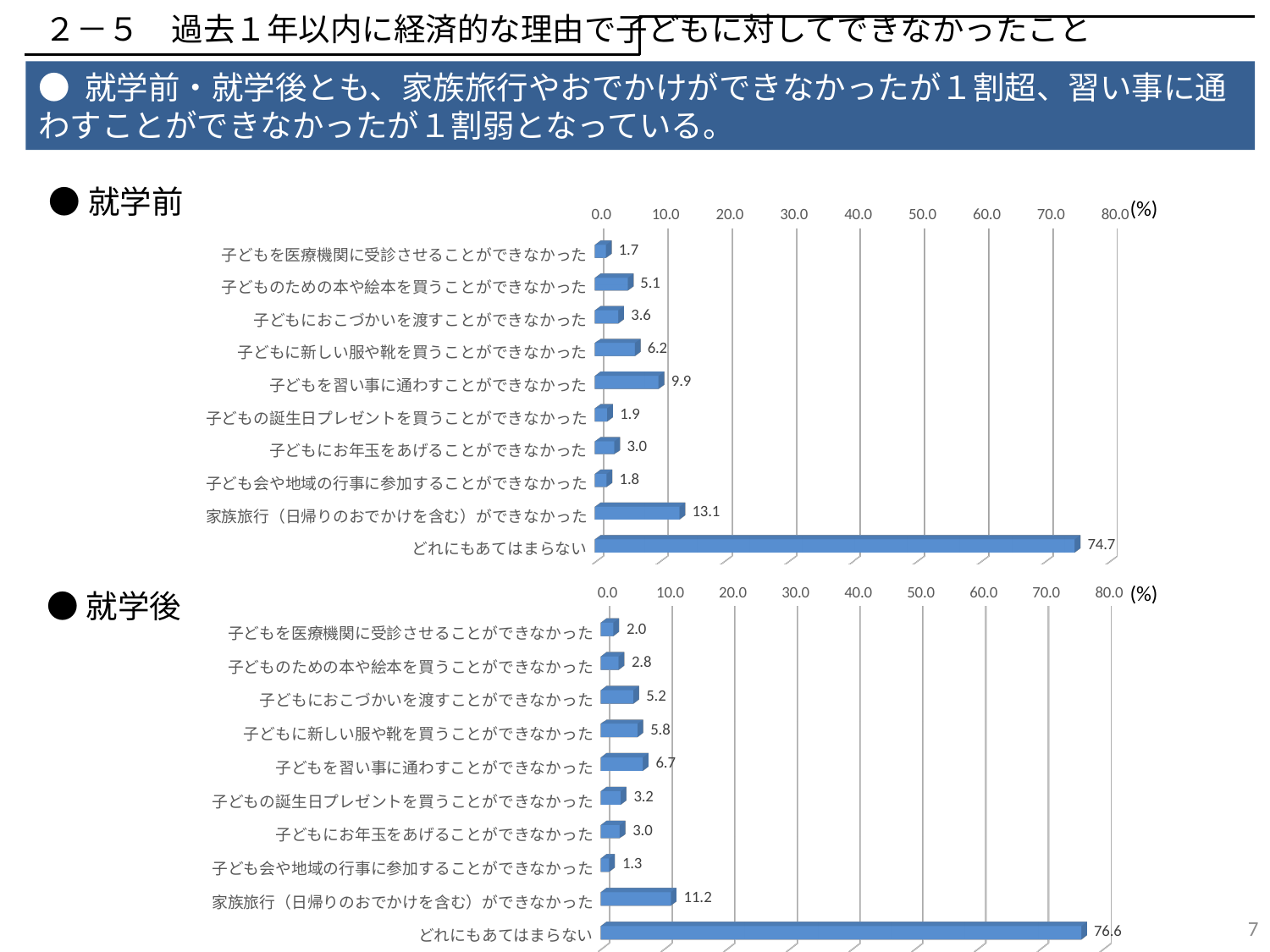

２－５　過去１年以内に経済的な理由で子どもに対してできなかったこと
● 就学前・就学後とも、家族旅行やおでかけができなかったが１割超、習い事に通わすことができなかったが１割弱となっている。
●就学前
(%)

[unsupported chart]

(%)

[unsupported chart]

●就学後
7